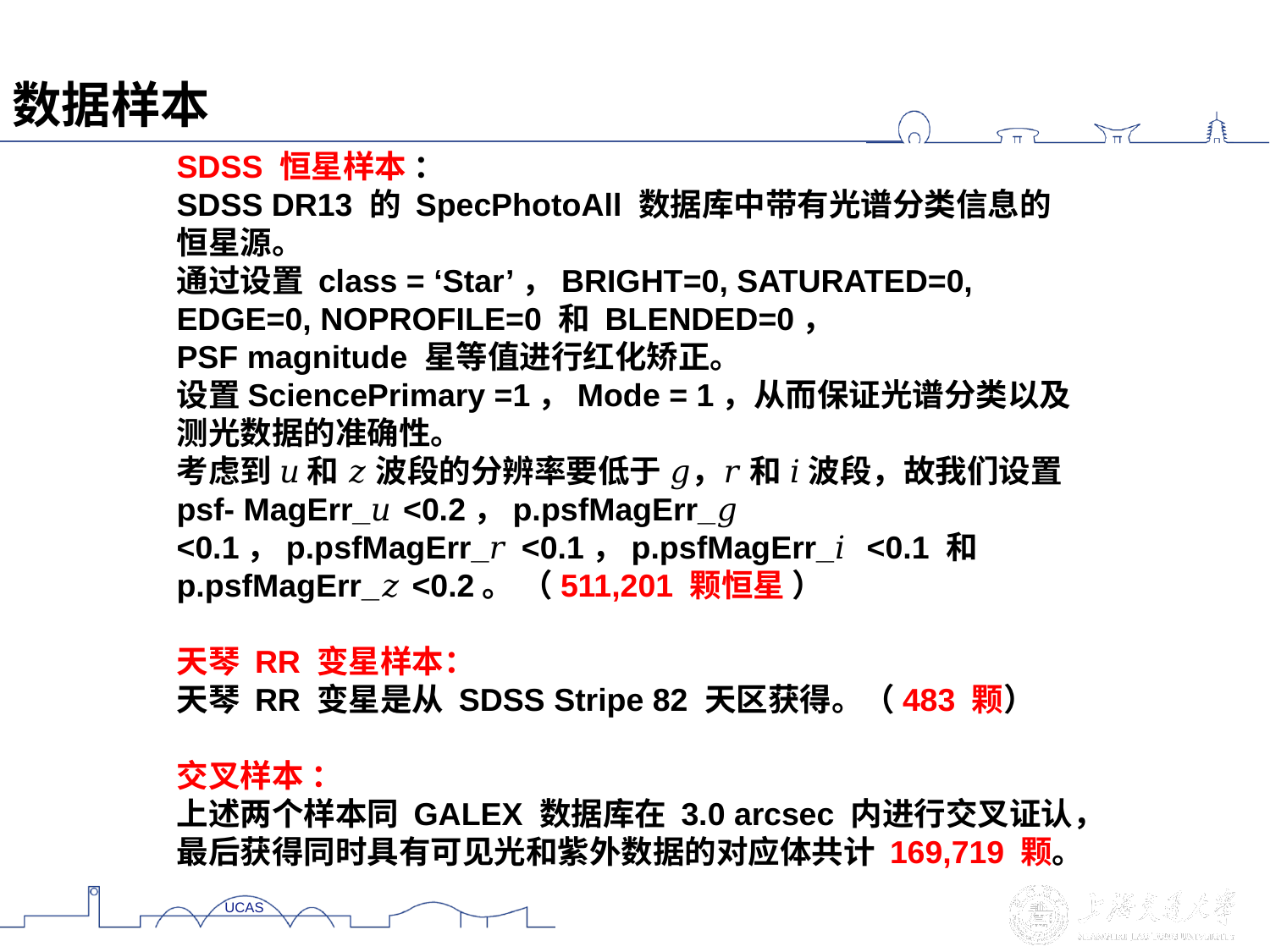

数据样本
SDSS 恒星样本 ：
SDSS DR13 的 SpecPhotoAll 数据库中带有光谱分类信息的恒星源。
通过设置 class = ‘Star’，BRIGHT=0, SATURATED=0, EDGE=0, NOPROFILE=0 和 BLENDED=0，
PSF magnitude 星等值进行红化矫正。
设置SciencePrimary =1，Mode = 1，从而保证光谱分类以及测光数据的准确性。
考虑到 𝑢 和 𝑧 波段的分辨率要低于 𝑔，𝑟 和 𝑖 波段，故我们设置 psf- MagErr_𝑢 <0.2，p.psfMagErr_𝑔 <0.1，p.psfMagErr_𝑟 <0.1，p.psfMagErr_𝑖 <0.1 和 p.psfMagErr_𝑧 <0.2。 （511,201 颗恒星 ）

天琴 RR 变星样本：
天琴 RR 变星是从 SDSS Stripe 82 天区获得。（483 颗）

交叉样本 ：
上述两个样本同 GALEX 数据库在 3.0 arcsec 内进行交叉证认，最后获得同时具有可见光和紫外数据的对应体共计 169,719 颗。